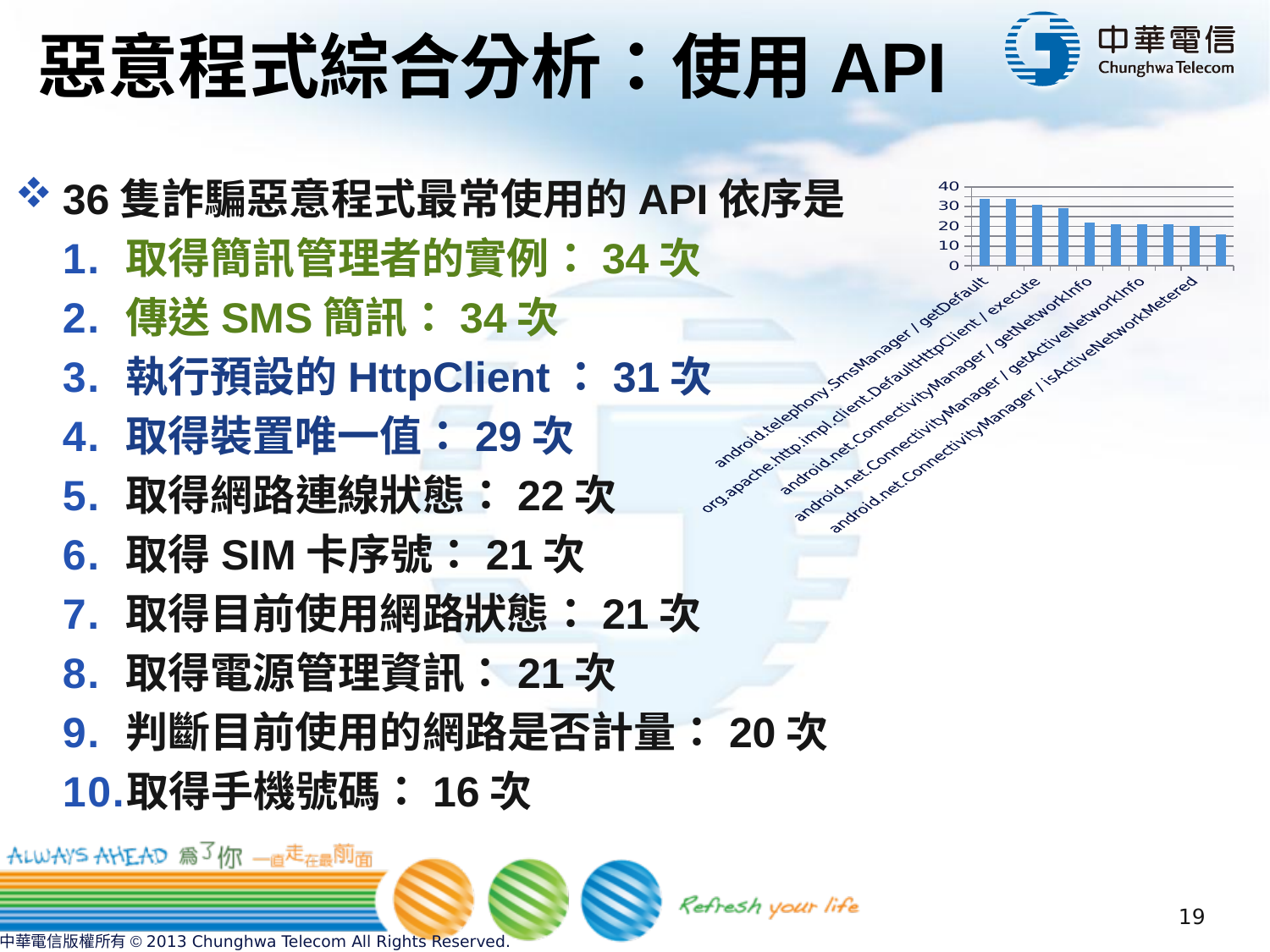

# 惡意程式綜合分析：使用API
36隻詐騙惡意程式最常使用的API依序是
取得簡訊管理者的實例：34次
傳送SMS簡訊：34次
執行預設的HttpClient：31次
取得裝置唯一值：29次
取得網路連線狀態：22次
取得SIM卡序號：21次
取得目前使用網路狀態：21次
取得電源管理資訊：21次
判斷目前使用的網路是否計量：20次
取得手機號碼：16次

### Chart

| Category |  |
|---|---|
| android.telephony.SmsManager / getDefault | 34.0 |
| android.telephony.SmsManager / sendTextMessage | 34.0 |
| org.apache.http.impl.client.DefaultHttpClient / execute | 31.0 |
| android.telephony.TelephonyManager / getDeviceId | 29.0 |
| android.net.ConnectivityManager / getNetworkInfo | 22.0 |
| android.telephony.TelephonyManager / getSimSerialNumber | 21.0 |
| android.net.ConnectivityManager / getActiveNetworkInfo | 21.0 |
| android.os.PowerManager.WakeLock / newWakeLock | 21.0 |
| android.net.ConnectivityManager / isActiveNetworkMetered | 20.0 |
| android.telephony.TelephonyManager / getLine1Number | 16.0 |